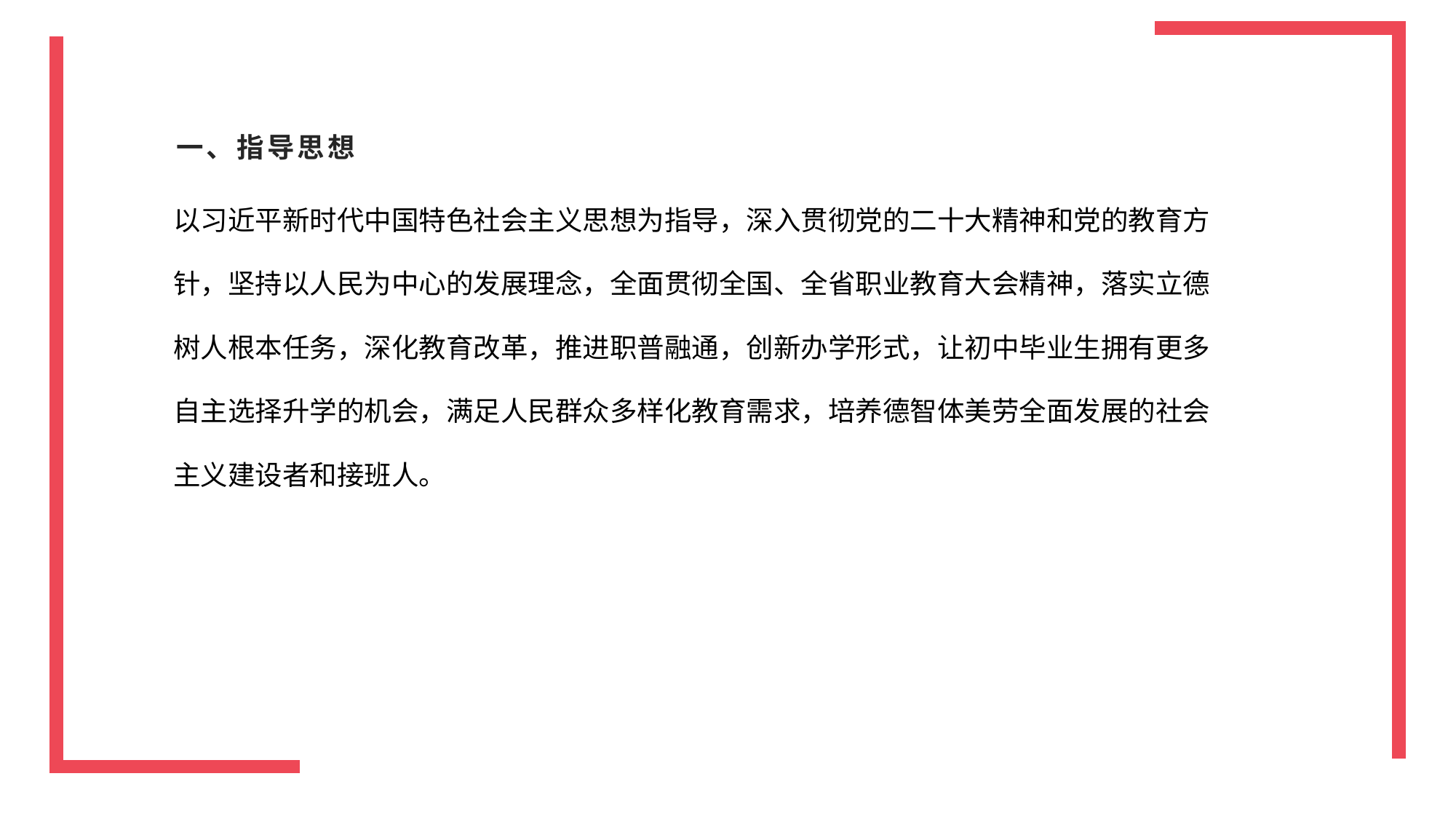

# 一、指导思想
以习近平新时代中国特色社会主义思想为指导，深入贯彻党的二十大精神和党的教育方针，坚持以人民为中心的发展理念，全面贯彻全国、全省职业教育大会精神，落实立德树人根本任务，深化教育改革，推进职普融通，创新办学形式，让初中毕业生拥有更多自主选择升学的机会，满足人民群众多样化教育需求，培养德智体美劳全面发展的社会主义建设者和接班人。